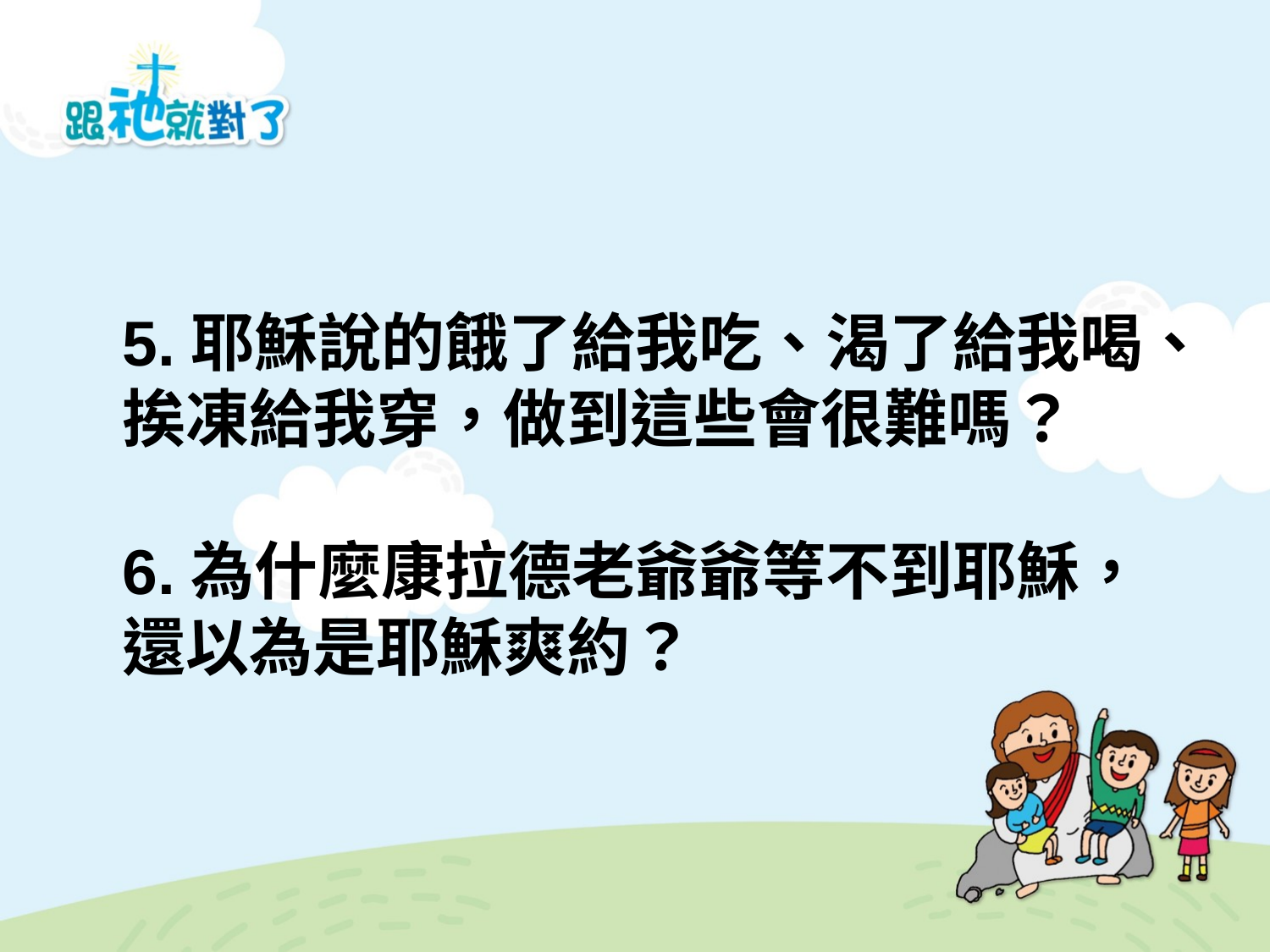

5.耶穌說的餓了給我吃、渴了給我喝、挨凍給我穿，做到這些會很難嗎？

6.為什麼康拉德老爺爺等不到耶穌，還以為是耶穌爽約？